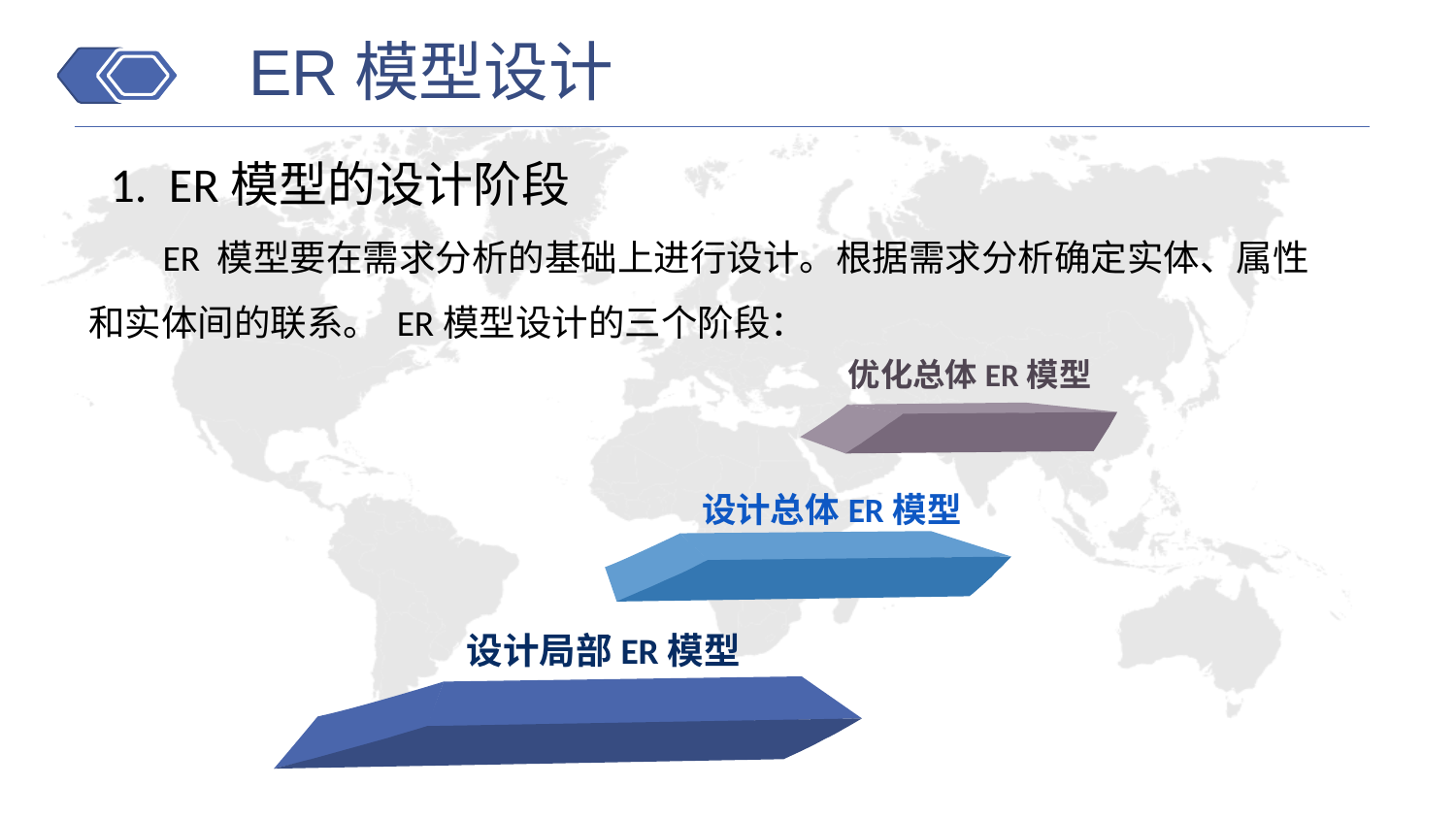

ER模型设计

  1.  ER模型的设计阶段
         ER 模型要在需求分析的基础上进行设计。根据需求分析确定实体、属性和实体间的联系。 ER模型设计的三个阶段：
优化总体ER模型

设计总体ER模型

设计局部ER模型